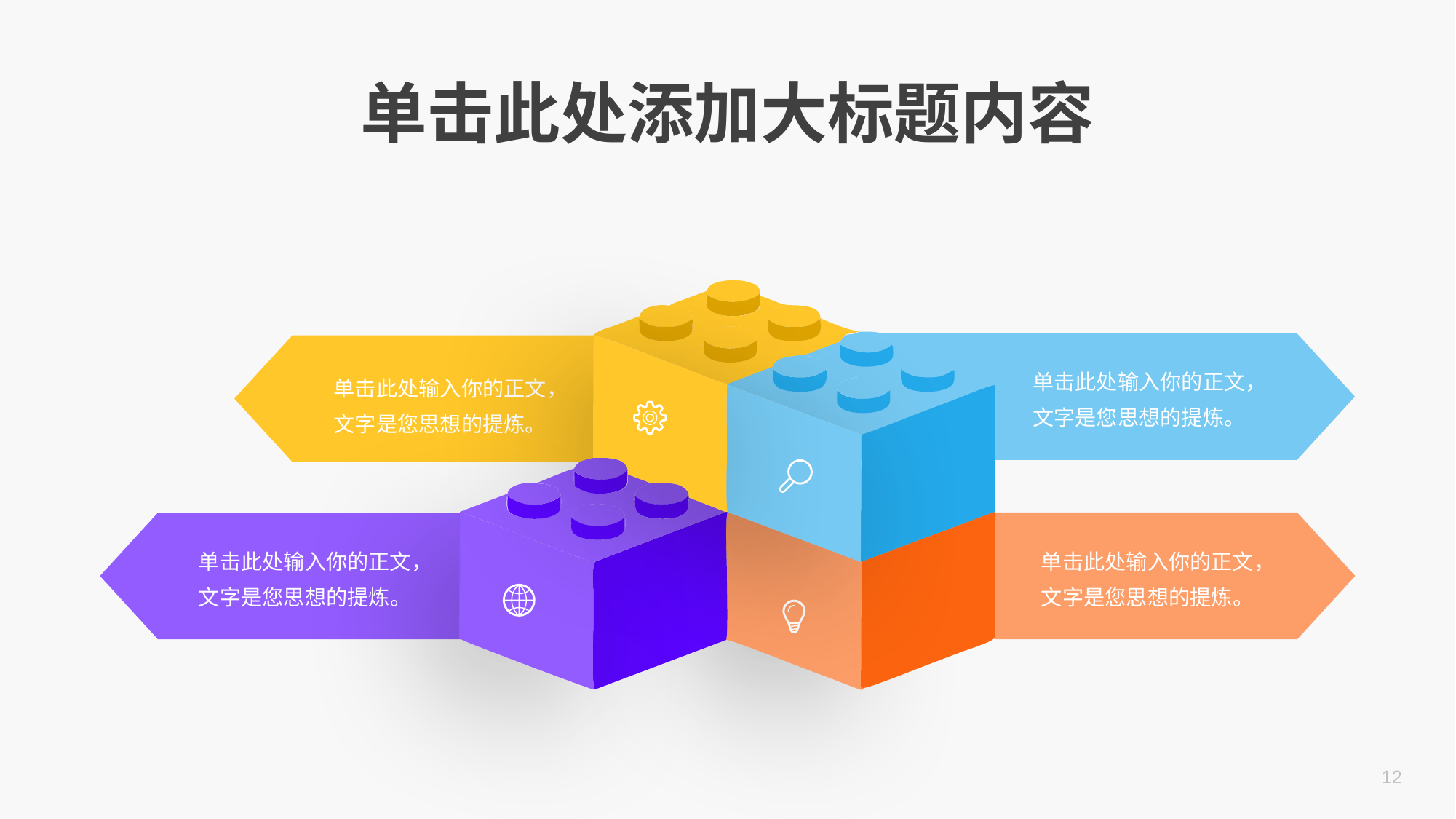

单击此处添加大标题内容

单击此处输入你的正文，文字是您思想的提炼。

单击此处输入你的正文，文字是您思想的提炼。

单击此处输入你的正文，文字是您思想的提炼。
单击此处输入你的正文，文字是您思想的提炼。